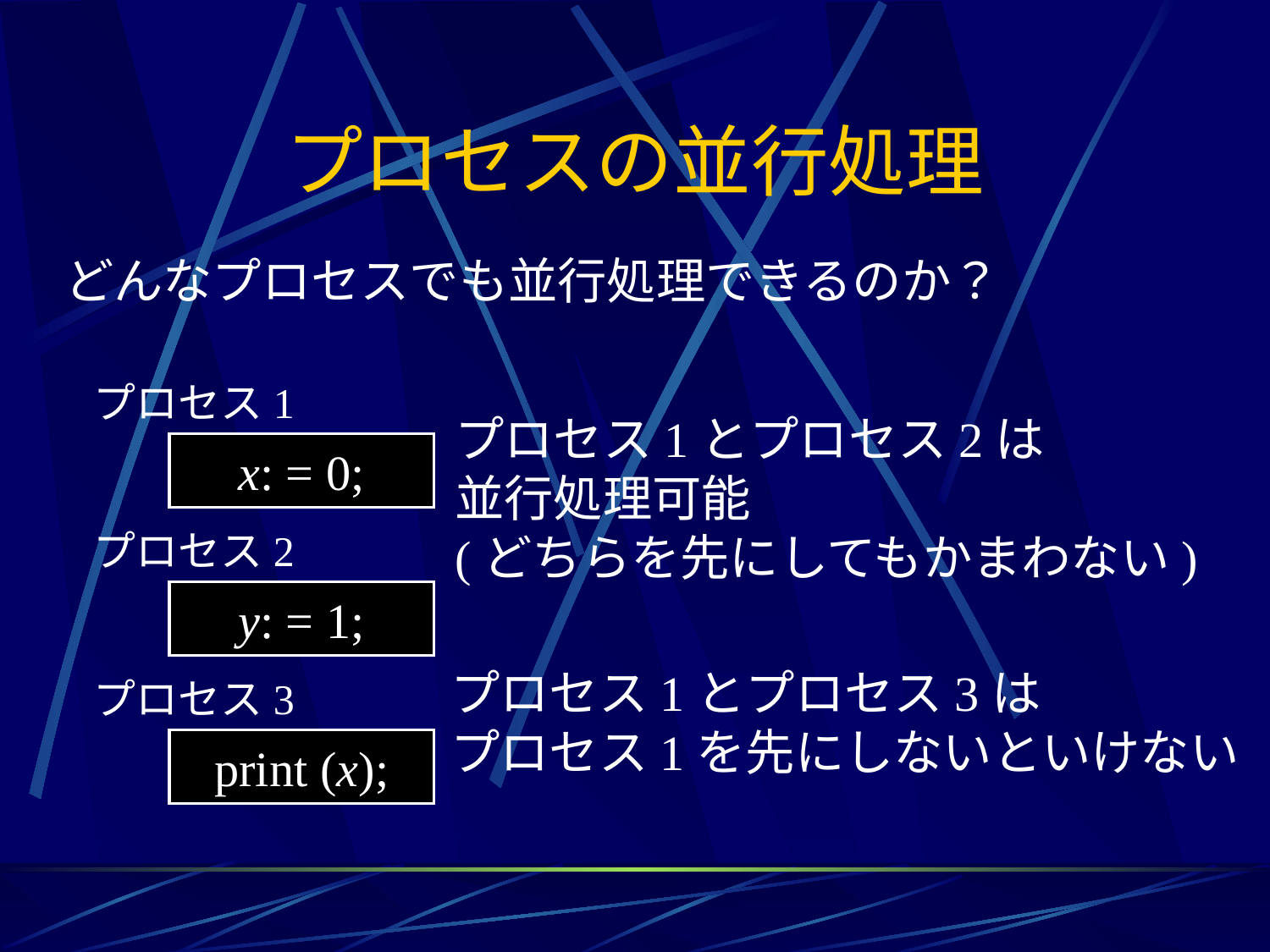

# プロセスの並行処理
どんなプロセスでも並行処理できるのか？
プロセス1
x: = 0;
プロセス2
y: = 1;
プロセス3
print (x);
プロセス1とプロセス2は
並行処理可能
(どちらを先にしてもかまわない)
プロセス1とプロセス3は
プロセス1を先にしないといけない